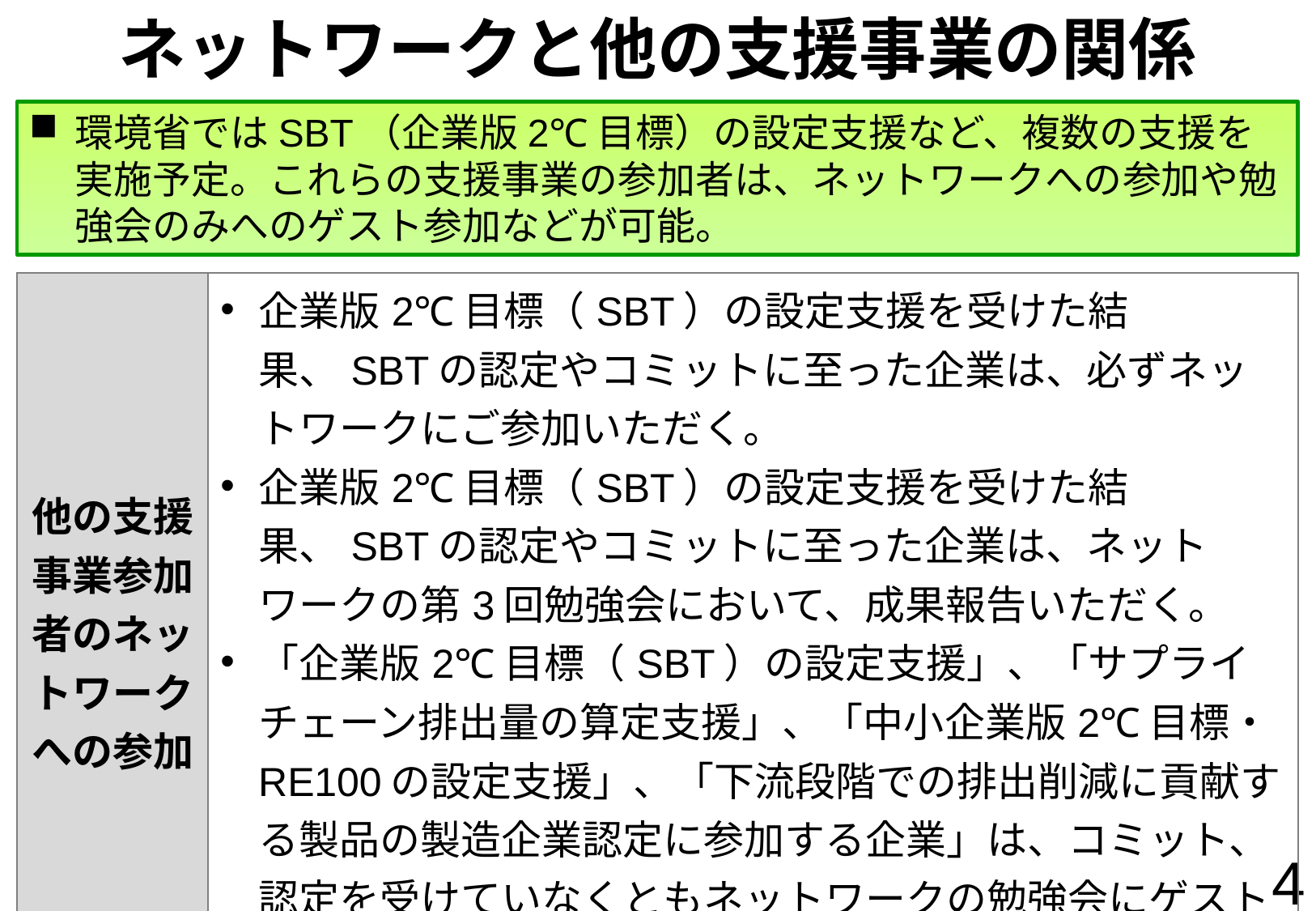

# ネットワークと他の支援事業の関係
環境省ではSBT（企業版2℃目標）の設定支援など、複数の支援を実施予定。これらの支援事業の参加者は、ネットワークへの参加や勉強会のみへのゲスト参加などが可能。
| 他の支援事業参加者のネットワークへの参加 | 企業版2℃目標（SBT）の設定支援を受けた結果、SBTの認定やコミットに至った企業は、必ずネットワークにご参加いただく。 企業版2℃目標（SBT）の設定支援を受けた結果、SBTの認定やコミットに至った企業は、ネットワークの第3回勉強会において、成果報告いただく。 「企業版2℃目標（SBT）の設定支援」、「サプライチェーン排出量の算定支援」、「中小企業版2℃目標・RE100の設定支援」、「下流段階での排出削減に貢献する製品の製造企業認定に参加する企業」は、コミット、認定を受けていなくともネットワークの勉強会にゲスト参加可能（ただし、席数に限り有り）。 |
| --- | --- |
4